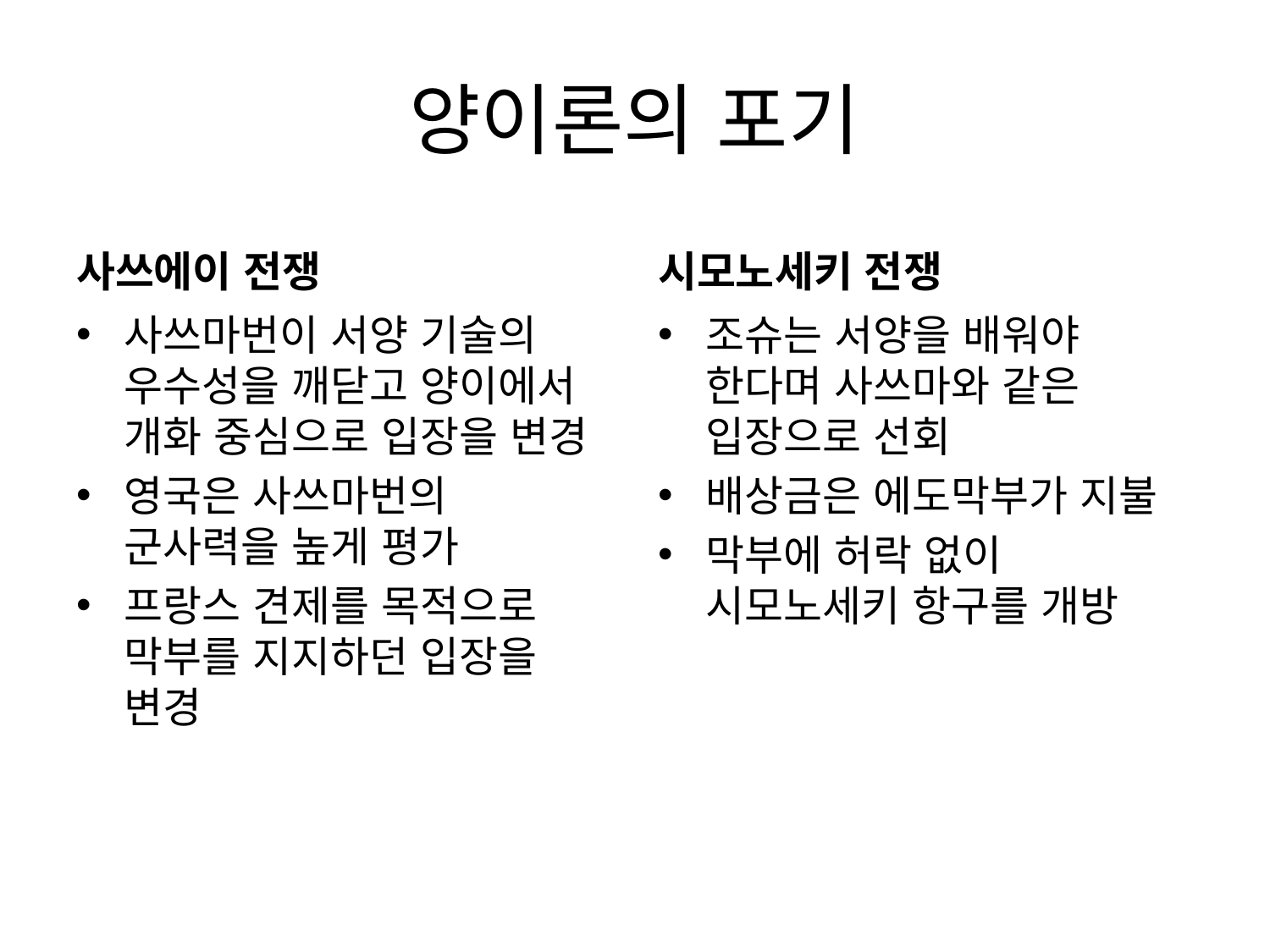

# 양이론의 포기
사쓰에이 전쟁
시모노세키 전쟁
사쓰마번이 서양 기술의 우수성을 깨닫고 양이에서 개화 중심으로 입장을 변경
영국은 사쓰마번의 군사력을 높게 평가
프랑스 견제를 목적으로 막부를 지지하던 입장을 변경
조슈는 서양을 배워야 한다며 사쓰마와 같은 입장으로 선회
배상금은 에도막부가 지불
막부에 허락 없이 시모노세키 항구를 개방